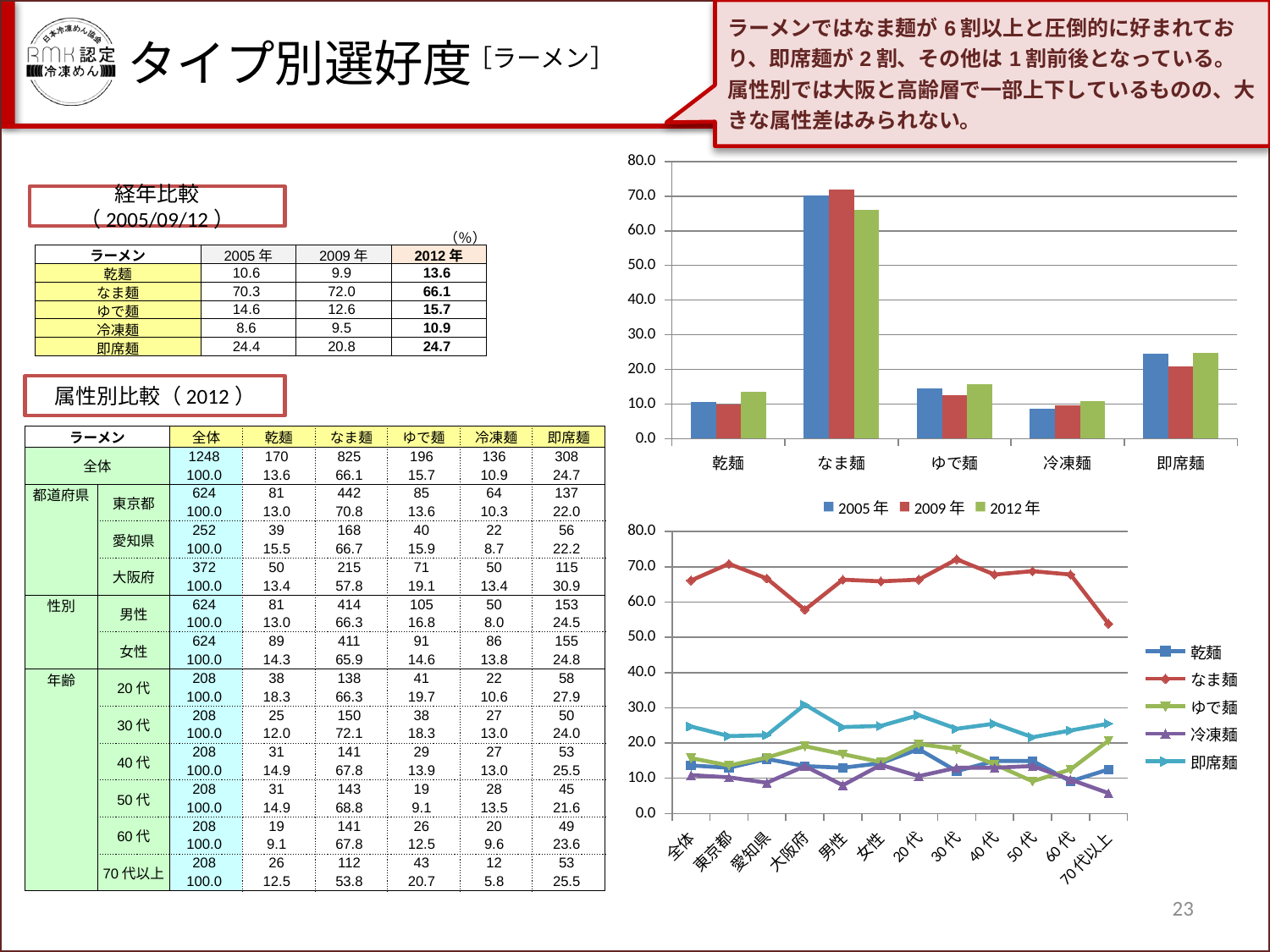

ラーメンではなま麺が6割以上と圧倒的に好まれており、即席麺が2割、その他は1割前後となっている。
属性別では大阪と高齢層で一部上下しているものの、大きな属性差はみられない。
タイプ別選好度
［ラーメン］

### Chart

| Category | 2005年 | 2009年 | 2012年 |
|---|---|---|---|
| 乾麺 | 10.6 | 9.9 | 13.621794871794869 |
| なま麺 | 70.3 | 72.0 | 66.10576923076913 |
| ゆで麺 | 14.6 | 12.6 | 15.705128205128204 |
| 冷凍麺 | 8.6 | 9.5 | 10.89743589743592 |
| 即席麺 | 24.4 | 20.8 | 24.67948717948719 |
経年比較（2005/09/12）
|  | （％） |  |  |
| --- | --- | --- | --- |
| ラーメン | 2005年 | 2009年 | 2012年 |
| 乾麺 | 10.6 | 9.9 | 13.6 |
| なま麺 | 70.3 | 72.0 | 66.1 |
| ゆで麺 | 14.6 | 12.6 | 15.7 |
| 冷凍麺 | 8.6 | 9.5 | 10.9 |
| 即席麺 | 24.4 | 20.8 | 24.7 |
属性別比較（2012）
| ラーメン |  | 全体 | 乾麺 | なま麺 | ゆで麺 | 冷凍麺 | 即席麺 |
| --- | --- | --- | --- | --- | --- | --- | --- |
| 全体 |  | 1248 | 170 | 825 | 196 | 136 | 308 |
|  |  | 100.0 | 13.6 | 66.1 | 15.7 | 10.9 | 24.7 |
| 都道府県 | 東京都 | 624 | 81 | 442 | 85 | 64 | 137 |
|  |  | 100.0 | 13.0 | 70.8 | 13.6 | 10.3 | 22.0 |
|  | 愛知県 | 252 | 39 | 168 | 40 | 22 | 56 |
|  |  | 100.0 | 15.5 | 66.7 | 15.9 | 8.7 | 22.2 |
|  | 大阪府 | 372 | 50 | 215 | 71 | 50 | 115 |
|  |  | 100.0 | 13.4 | 57.8 | 19.1 | 13.4 | 30.9 |
| 性別 | 男性 | 624 | 81 | 414 | 105 | 50 | 153 |
|  |  | 100.0 | 13.0 | 66.3 | 16.8 | 8.0 | 24.5 |
|  | 女性 | 624 | 89 | 411 | 91 | 86 | 155 |
|  |  | 100.0 | 14.3 | 65.9 | 14.6 | 13.8 | 24.8 |
| 年齢 | 20代 | 208 | 38 | 138 | 41 | 22 | 58 |
|  |  | 100.0 | 18.3 | 66.3 | 19.7 | 10.6 | 27.9 |
|  | 30代 | 208 | 25 | 150 | 38 | 27 | 50 |
|  |  | 100.0 | 12.0 | 72.1 | 18.3 | 13.0 | 24.0 |
|  | 40代 | 208 | 31 | 141 | 29 | 27 | 53 |
|  |  | 100.0 | 14.9 | 67.8 | 13.9 | 13.0 | 25.5 |
|  | 50代 | 208 | 31 | 143 | 19 | 28 | 45 |
|  |  | 100.0 | 14.9 | 68.8 | 9.1 | 13.5 | 21.6 |
|  | 60代 | 208 | 19 | 141 | 26 | 20 | 49 |
|  |  | 100.0 | 9.1 | 67.8 | 12.5 | 9.6 | 23.6 |
|  | 70代以上 | 208 | 26 | 112 | 43 | 12 | 53 |
|  |  | 100.0 | 12.5 | 53.8 | 20.7 | 5.8 | 25.5 |

### Chart

| Category | 乾麺 | なま麺 | ゆで麺 | 冷凍麺 | 即席麺 |
|---|---|---|---|---|---|
| 全体 | 13.621794871794869 | 66.10576923076913 | 15.705128205128204 | 10.89743589743592 | 24.67948717948719 |
| 東京都 | 12.980769230769253 | 70.83333333333326 | 13.621794871794869 | 10.256410256410268 | 21.955128205128172 |
| 愛知県 | 15.476190476190473 | 66.66666666666666 | 15.873015873015872 | 8.730158730158713 | 22.222222222222182 |
| 大阪府 | 13.440860215053762 | 57.795698924731255 | 19.086021505376312 | 13.440860215053762 | 30.913978494623677 |
| 男性 | 12.980769230769253 | 66.34615384615384 | 16.826923076923055 | 8.012820512820513 | 24.519230769230788 |
| 女性 | 14.262820512820516 | 65.86538461538453 | 14.583333333333334 | 13.782051282051283 | 24.839743589743566 |
| 20代 | 18.269230769230766 | 66.34615384615384 | 19.71153846153848 | 10.576923076923077 | 27.884615384615387 |
| 30代 | 12.019230769230768 | 72.11538461538453 | 18.269230769230766 | 12.980769230769253 | 24.03846153846153 |
| 40代 | 14.903846153846164 | 67.7884615384614 | 13.942307692307702 | 12.980769230769253 | 25.480769230769155 |
| 50代 | 14.903846153846164 | 68.75 | 9.134615384615367 | 13.461538461538462 | 21.63461538461539 |
| 60代 | 9.134615384615367 | 67.7884615384614 | 12.5 | 9.615384615384631 | 23.557692307692307 |
| 70代以上 | 12.5 | 53.84615384615391 | 20.67307692307693 | 5.769230769230769 | 25.480769230769155 |
23